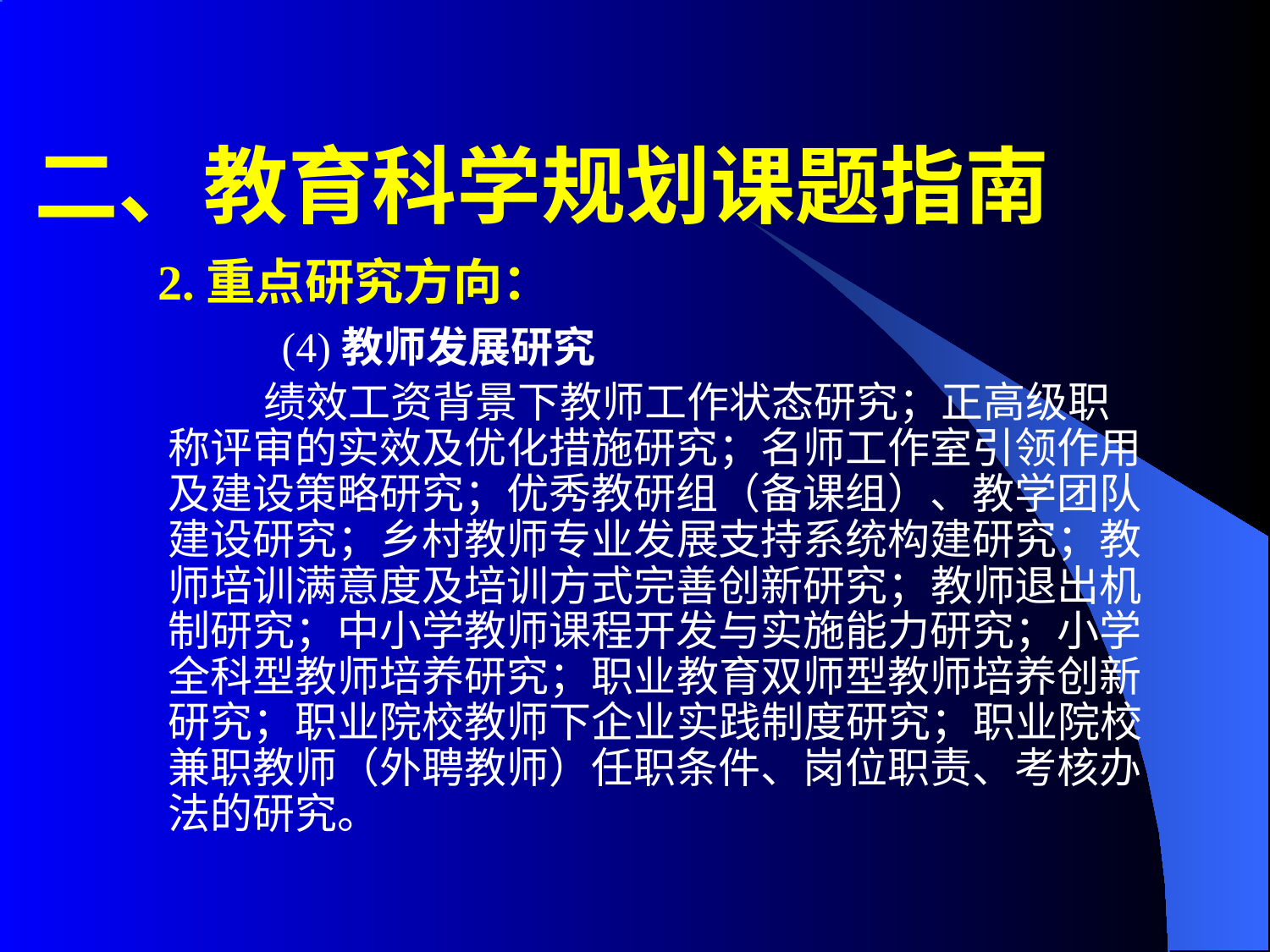

二、教育科学规划课题指南
   2.重点研究方向：
        　(4)教师发展研究
              绩效工资背景下教师工作状态研究；正高级职称评审的实效及优化措施研究；名师工作室引领作用及建设策略研究；优秀教研组（备课组）、教学团队建设研究；乡村教师专业发展支持系统构建研究；教师培训满意度及培训方式完善创新研究；教师退出机制研究；中小学教师课程开发与实施能力研究；小学全科型教师培养研究；职业教育双师型教师培养创新研究；职业院校教师下企业实践制度研究；职业院校兼职教师（外聘教师）任职条件、岗位职责、考核办法的研究。